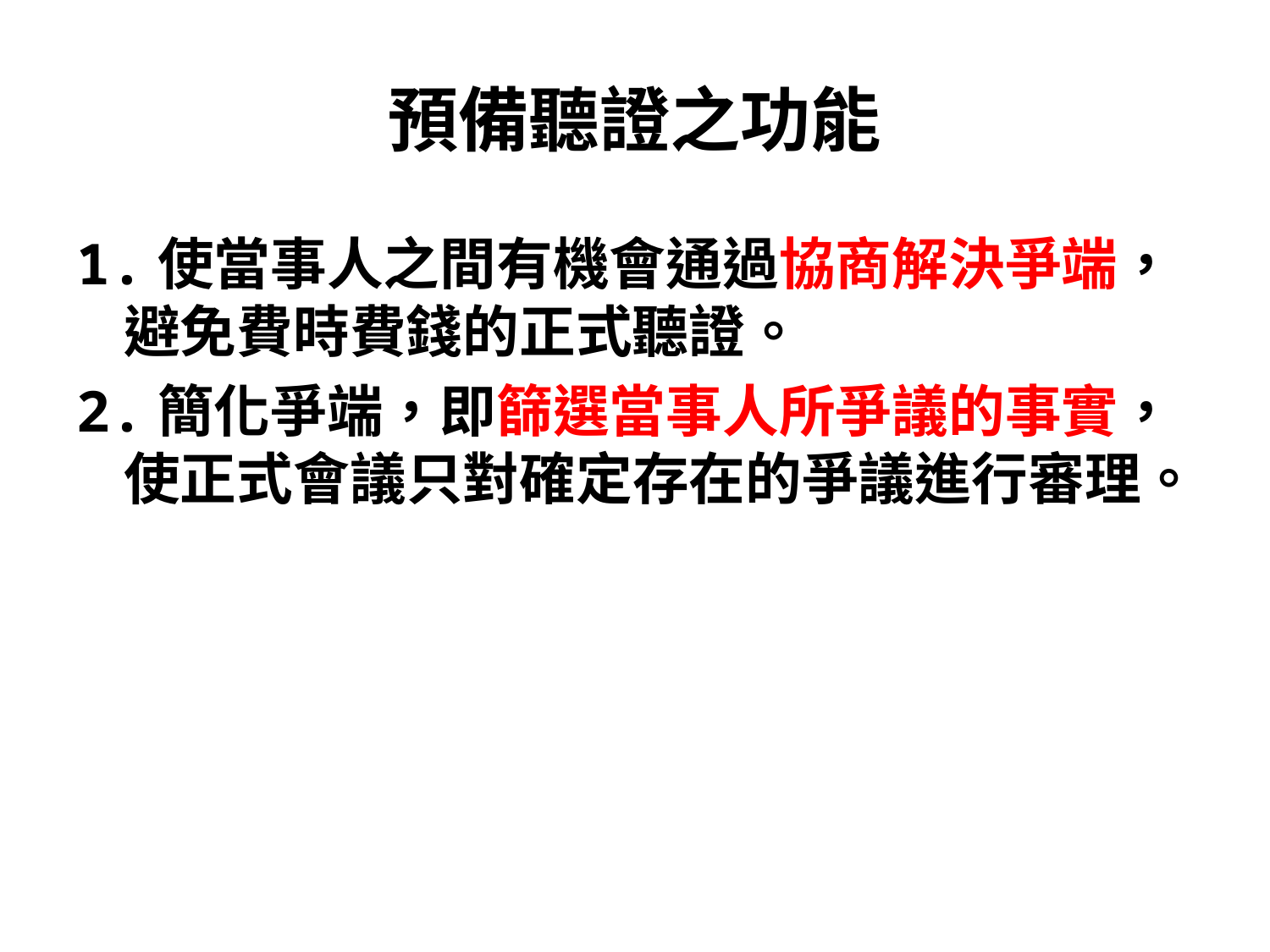

# 預備聽證之功能
1.使當事人之間有機會通過協商解決爭端，避免費時費錢的正式聽證。
2.簡化爭端，即篩選當事人所爭議的事實，使正式會議只對確定存在的爭議進行審理。